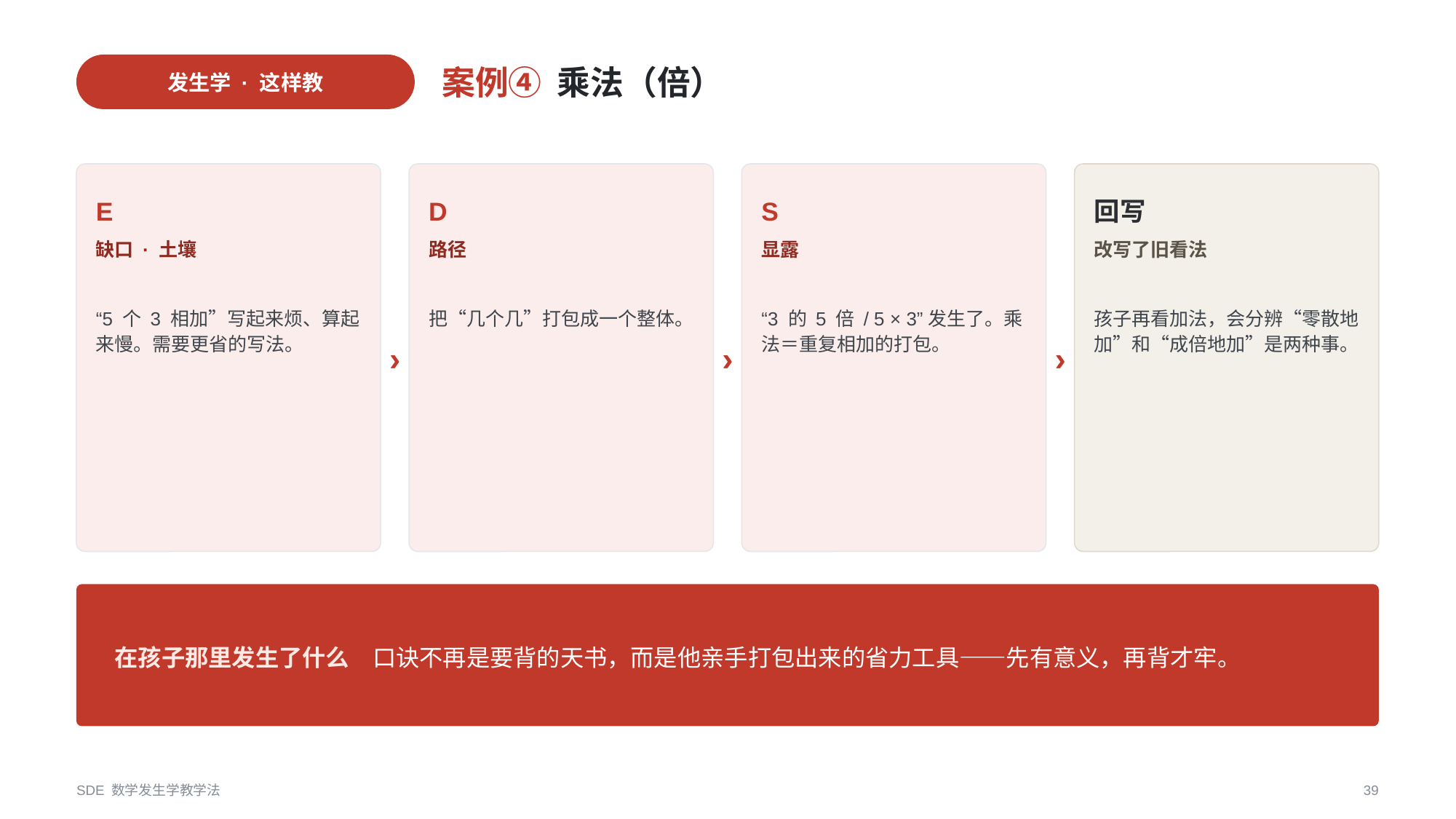

发生学 · 这样教
案例④  乘法（倍）

E
D
S
回写
缺口 · 土壤
路径
显露
改写了旧看法
“5 个 3 相加”写起来烦、算起来慢。需要更省的写法。
把“几个几”打包成一个整体。
“3 的 5 倍 / 5 × 3”发生了。乘法＝重复相加的打包。
孩子再看加法，会分辨“零散地加”和“成倍地加”是两种事。
›
›
›

在孩子那里发生了什么　口诀不再是要背的天书，而是他亲手打包出来的省力工具——先有意义，再背才牢。
SDE 数学发生学教学法
39